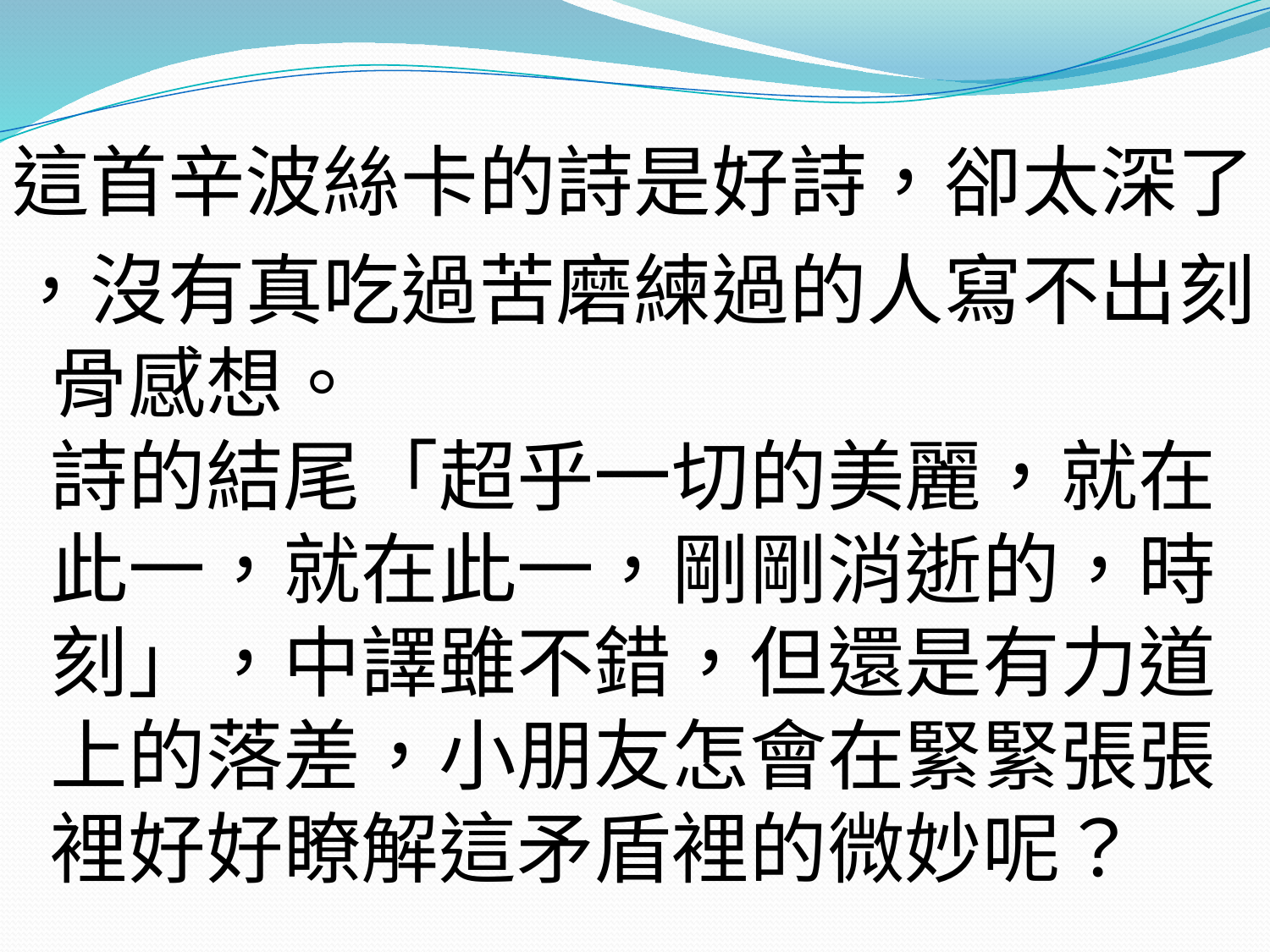

#
這首辛波絲卡的詩是好詩，卻太深了
，沒有真吃過苦磨練過的人寫不出刻骨感想。
詩的結尾「超乎一切的美麗，就在此一，就在此一，剛剛消逝的，時刻」，中譯雖不錯，但還是有力道上的落差，小朋友怎會在緊緊張張裡好好瞭解這矛盾裡的微妙呢？